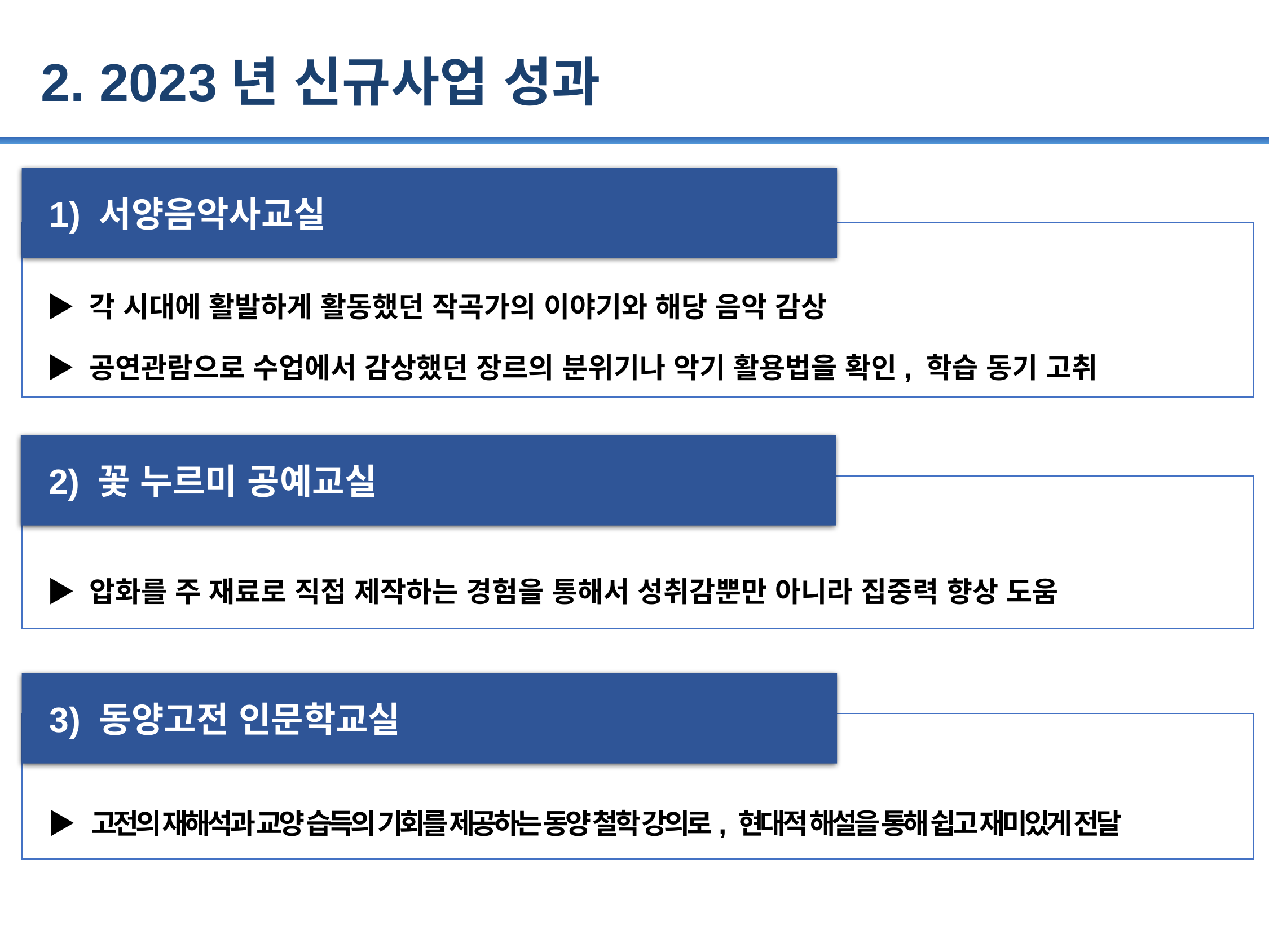

2. 2023년 신규사업 성과
  1) 서양음악사교실
▶ 각 시대에 활발하게 활동했던 작곡가의 이야기와 해당 음악 감상
▶ 공연관람으로 수업에서 감상했던 장르의 분위기나 악기 활용법을 확인, 학습 동기 고취
  2) 꽃 누르미 공예교실

▶ 압화를 주 재료로 직접 제작하는 경험을 통해서 성취감뿐만 아니라 집중력 향상 도움

  3) 동양고전 인문학교실

▶ 고전의 재해석과 교양 습득의 기회를 제공하는 동양 철학 강의로, 현대적 해설을 통해 쉽고 재미있게 전달